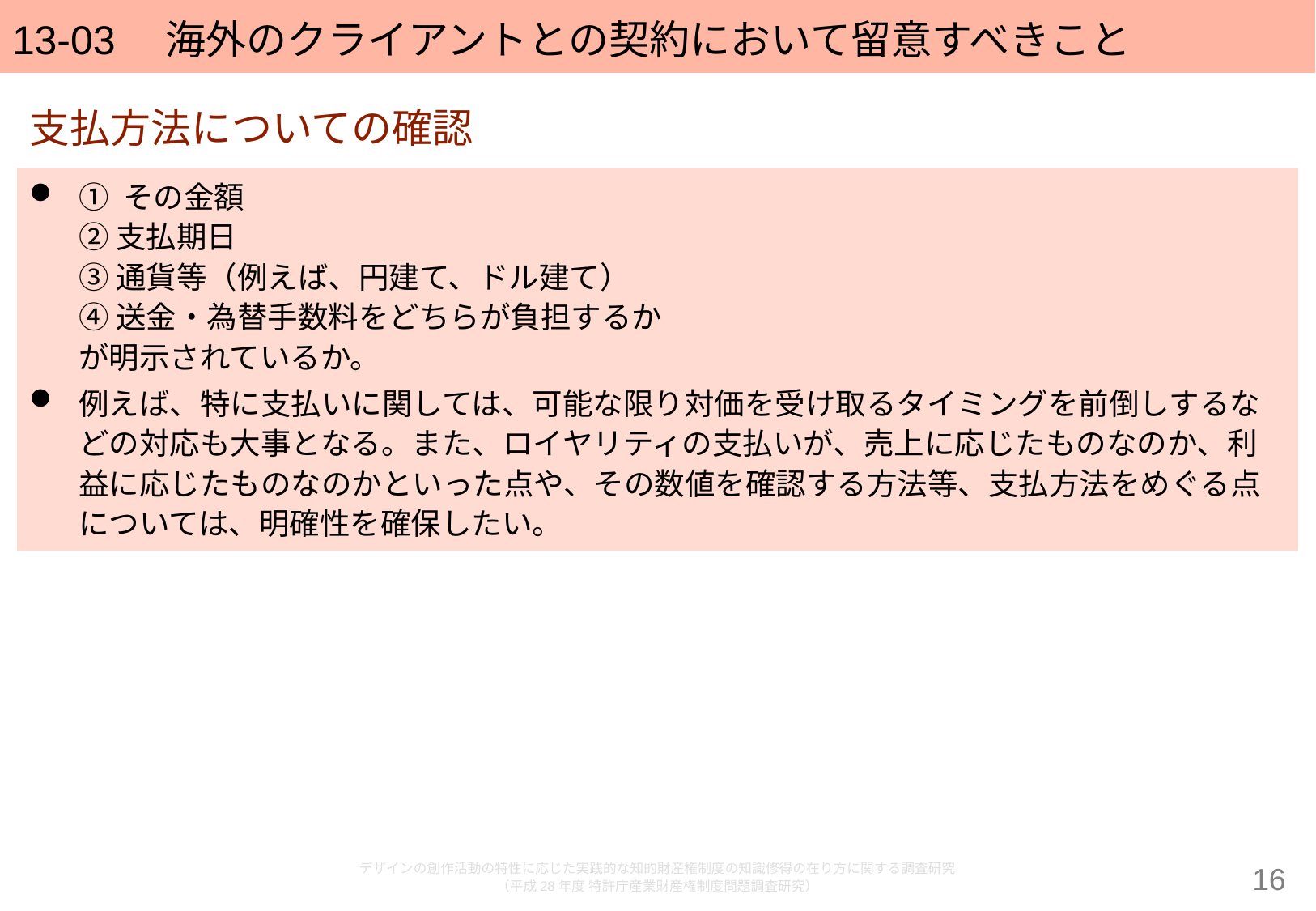

# 13-03　海外のクライアントとの契約において留意すべきこと
支払方法についての確認
① その金額
② 支払期日
③ 通貨等（例えば、円建て、ドル建て）
④ 送金・為替手数料をどちらが負担するか
が明示されているか。
例えば、特に支払いに関しては、可能な限り対価を受け取るタイミングを前倒しするなどの対応も大事となる。また、ロイヤリティの支払いが、売上に応じたものなのか、利益に応じたものなのかといった点や、その数値を確認する方法等、支払方法をめぐる点については、明確性を確保したい。
デザインの創作活動の特性に応じた実践的な知的財産権制度の知識修得の在り方に関する調査研究
（平成28年度 特許庁産業財産権制度問題調査研究）
16